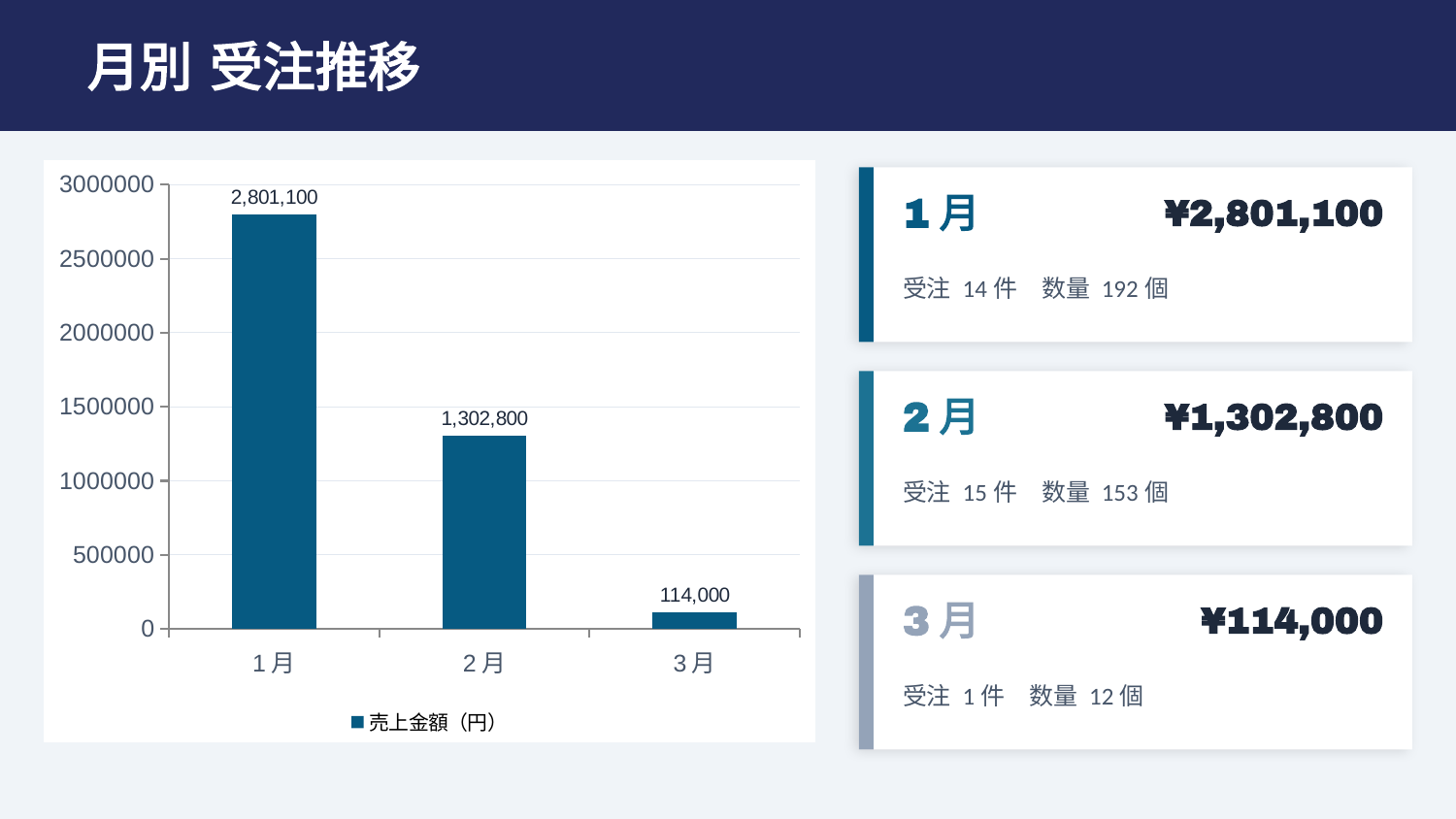

月別 受注推移

### Chart

| Category | 売上金額（円） |
|---|---|
| 1月 | 2801100.0 |
| 2月 | 1302800.0 |
| 3月 | 114000.0 |

1月
¥2,801,100
受注 14件　数量 192個

2月
¥1,302,800
受注 15件　数量 153個

3月
¥114,000
受注 1件　数量 12個